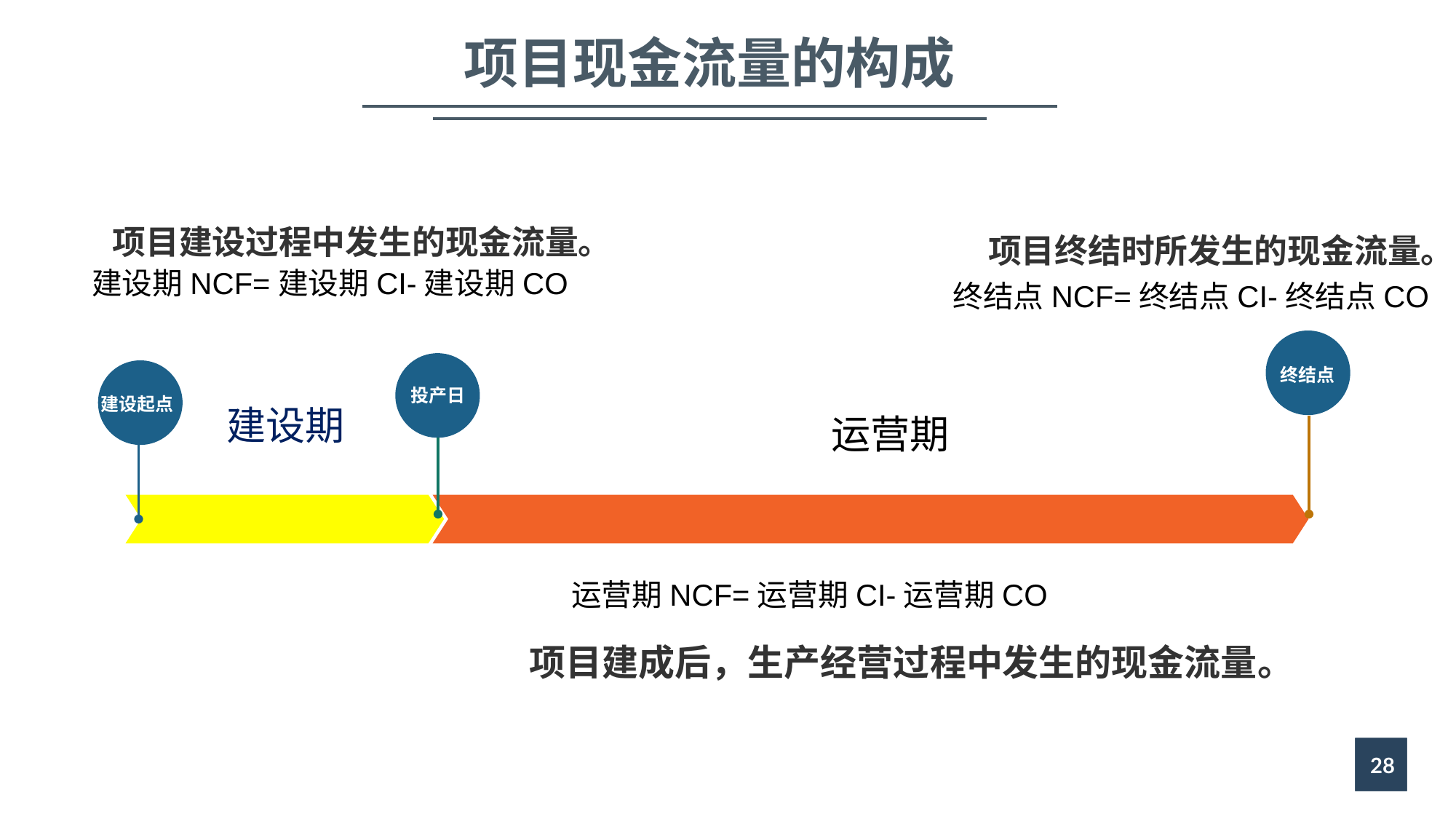

项目现金流量的构成
项目建设过程中发生的现金流量。
项目终结时所发生的现金流量。
建设期NCF=建设期CI-建设期CO
终结点NCF=终结点CI-终结点CO

终结点

投产日
建设起点
建设期
运营期

运营期NCF=运营期CI-运营期CO
项目建成后，生产经营过程中发生的现金流量。
28